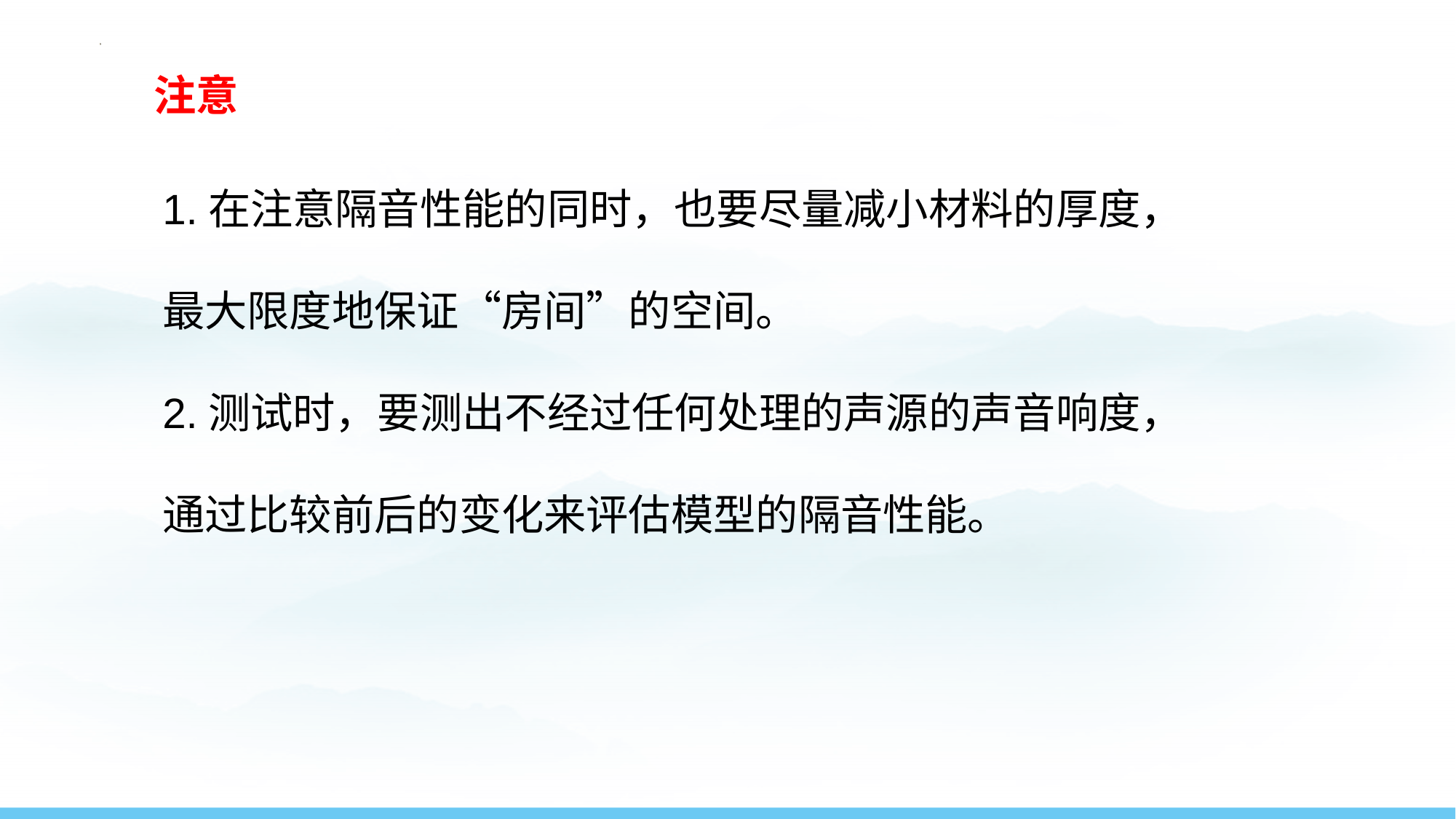

注意
1.在注意隔音性能的同时，也要尽量减小材料的厚度，最大限度地保证“房间”的空间。
2.测试时，要测出不经过任何处理的声源的声音响度，通过比较前后的变化来评估模型的隔音性能。